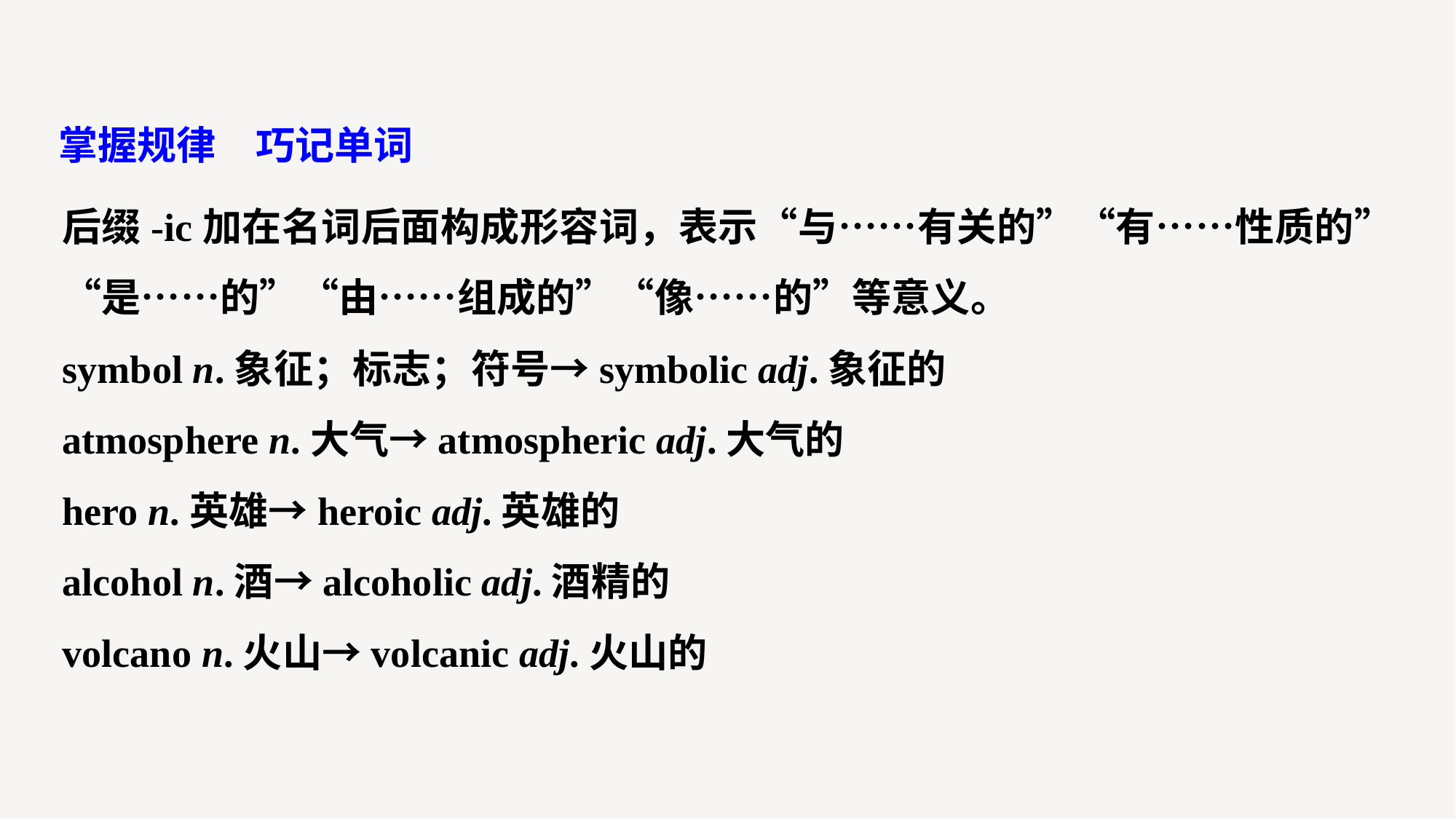

掌握规律　巧记单词
后缀-ic加在名词后面构成形容词，表示“与……有关的”“有……性质的”“是……的”“由……组成的”“像……的”等意义。
symbol n.象征；标志；符号→symbolic adj.象征的
atmosphere n.大气→atmospheric adj.大气的
hero n.英雄→heroic adj.英雄的
alcohol n.酒→alcoholic adj.酒精的
volcano n.火山→volcanic adj.火山的